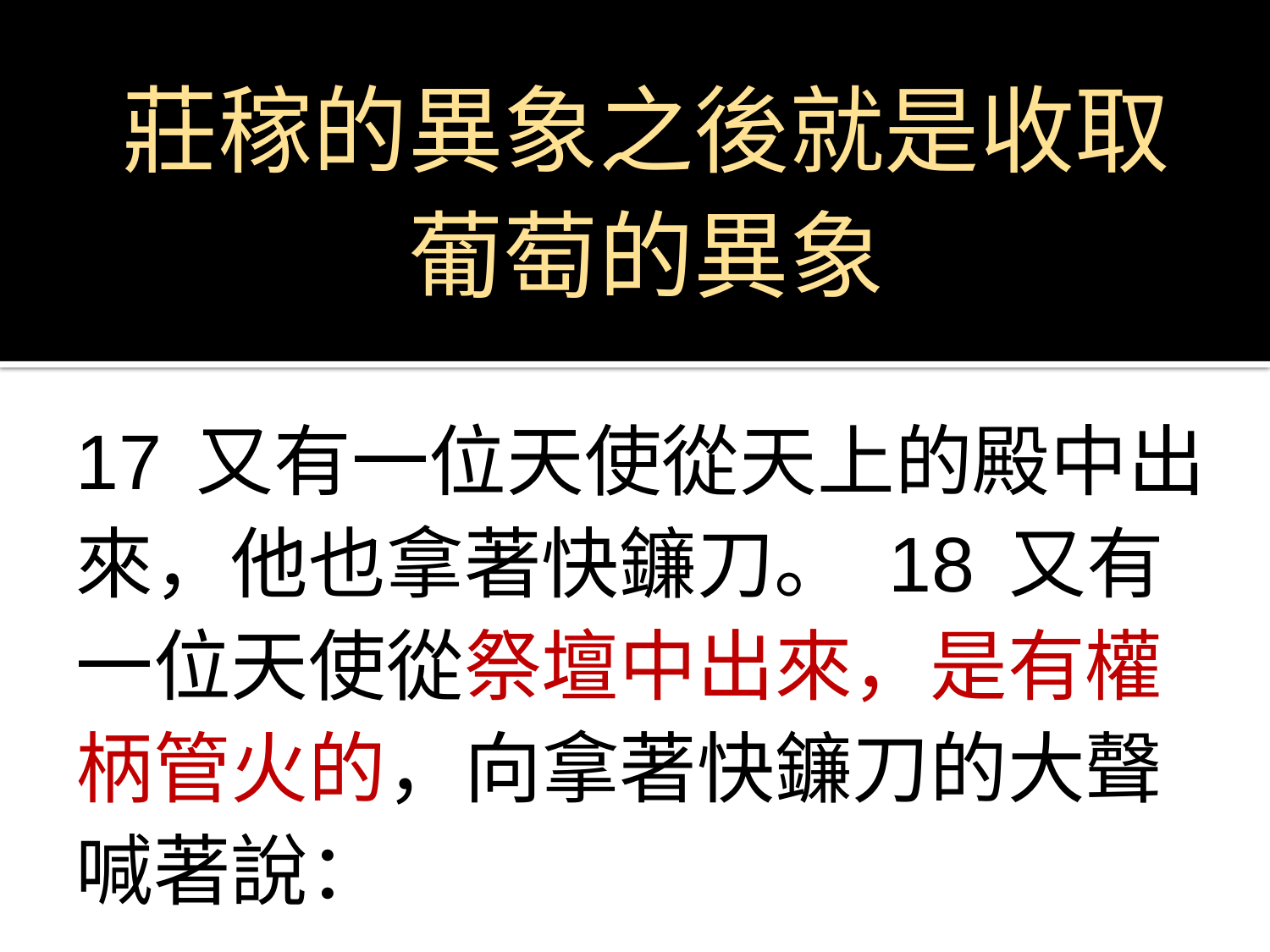

# 莊稼的異象之後就是收取葡萄的異象
17 又有一位天使從天上的殿中出來，他也拿著快鐮刀。 18 又有一位天使從祭壇中出來，是有權柄管火的，向拿著快鐮刀的大聲喊著說：